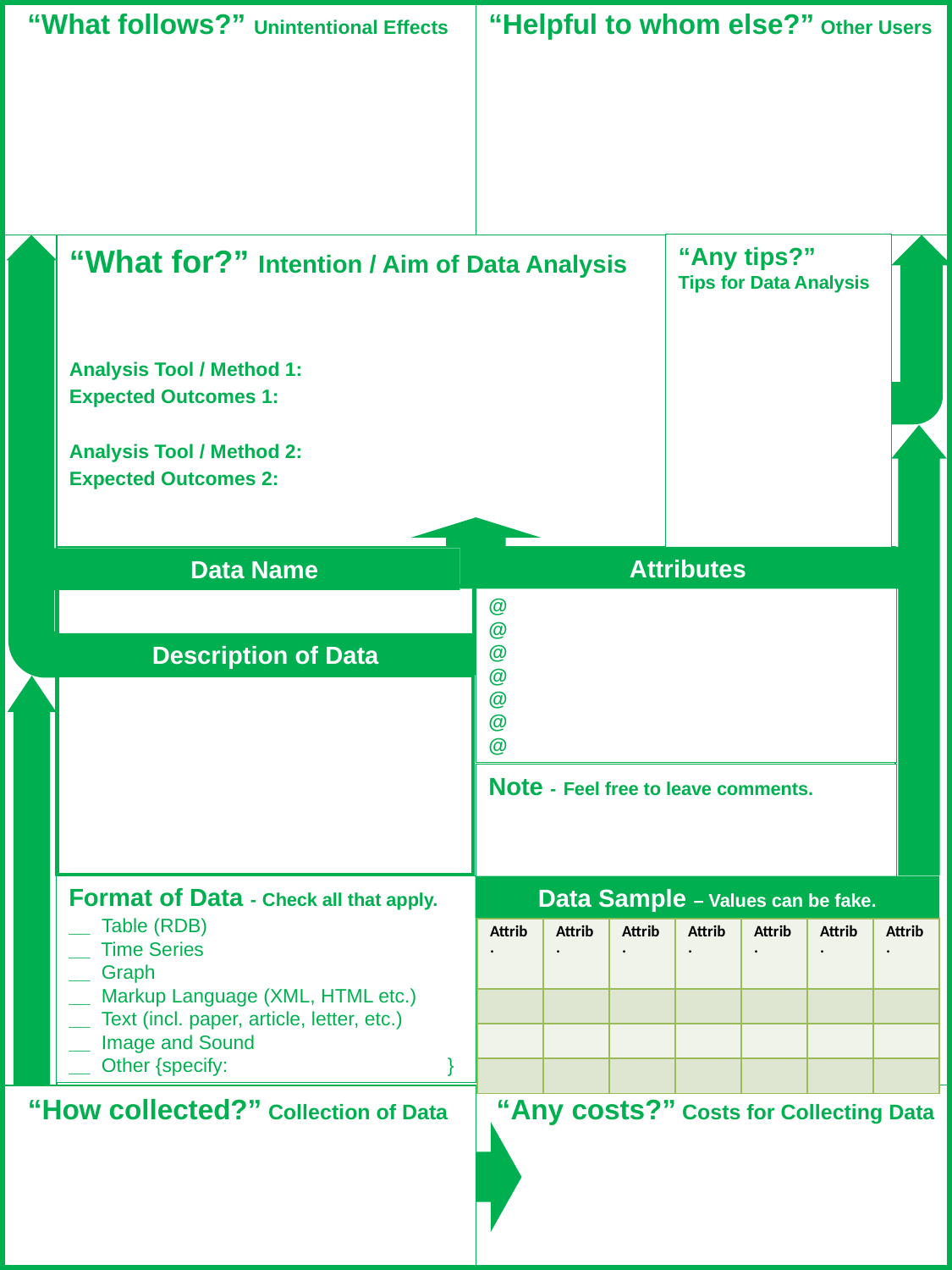

“What follows?” Unintentional Effects

“Helpful to whom else?” Other Users

“Any tips?”
Tips for Data Analysis

“What for?” Intention / Aim of Data Analysis

Analysis Tool / Method 1:
Expected Outcomes 1:

Analysis Tool / Method 2:
Expected Outcomes 2:

Attributes
  Data Name

@
@
@
@
@
@
@
Description of Data

Note - Feel free to leave comments.

Format of Data - Check all that apply.
__  Table (RDB)
__  Time Series
__  Graph
__  Markup Language (XML, HTML etc.)
__  Text (incl. paper, article, letter, etc.)
__  Image and Sound
__  Other {specify:                                        }
Data Sample – Values can be fake.
.
| Attrib. | Attrib. | Attrib. | Attrib. | Attrib. | Attrib. | Attrib. |
| --- | --- | --- | --- | --- | --- | --- |
|  |  |  |  |  |  |  |
|  |  |  |  |  |  |  |
|  |  |  |  |  |  |  |
Sample
（偽で可）
“Any costs?” Costs for Collecting Data

“How collected?” Collection of Data